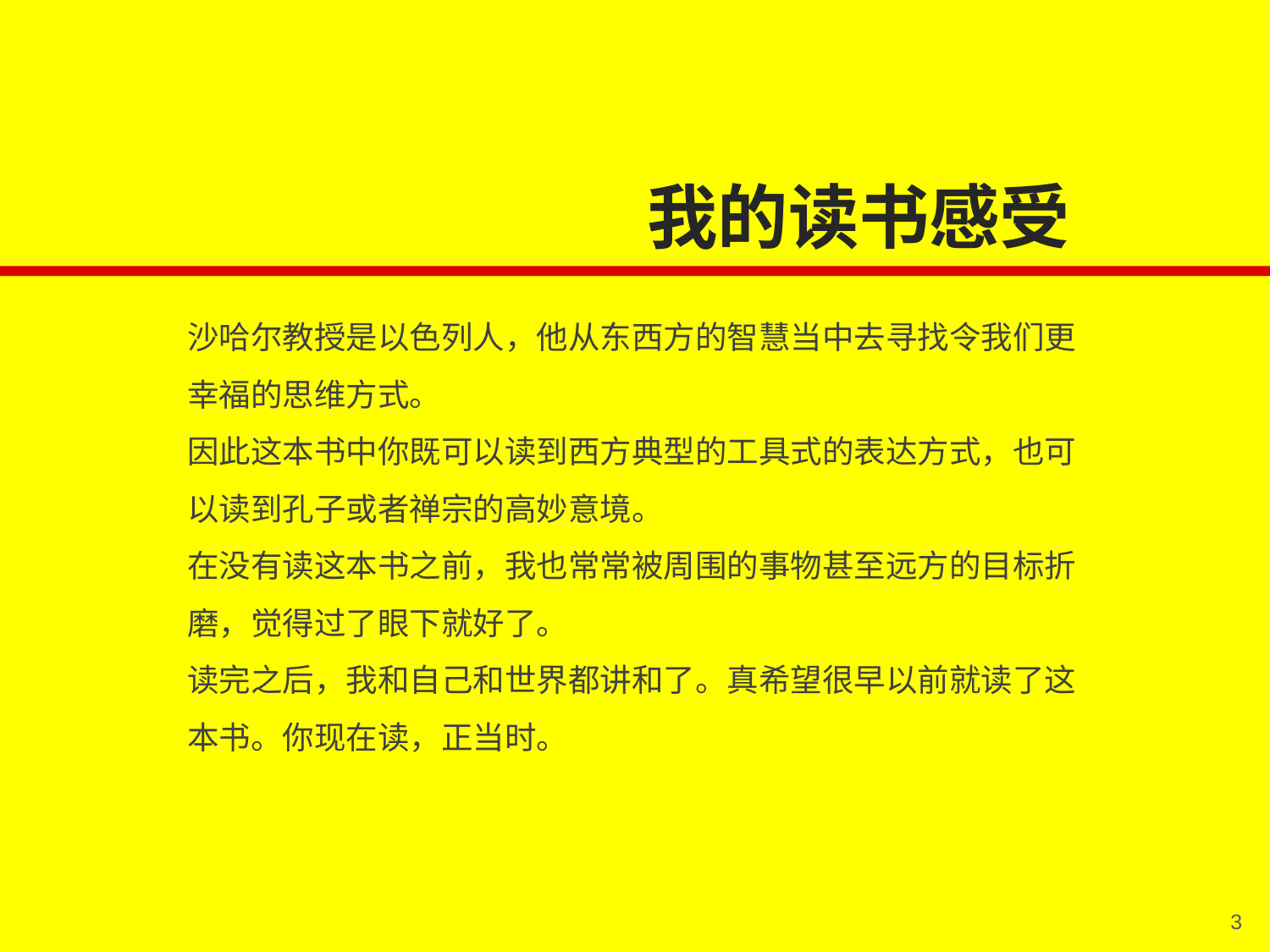

我的读书感受

沙哈尔教授是以色列人，他从东西方的智慧当中去寻找令我们更幸福的思维方式。
因此这本书中你既可以读到西方典型的工具式的表达方式，也可以读到孔子或者禅宗的高妙意境。
在没有读这本书之前，我也常常被周围的事物甚至远方的目标折磨，觉得过了眼下就好了。
读完之后，我和自己和世界都讲和了。真希望很早以前就读了这本书。你现在读，正当时。

3